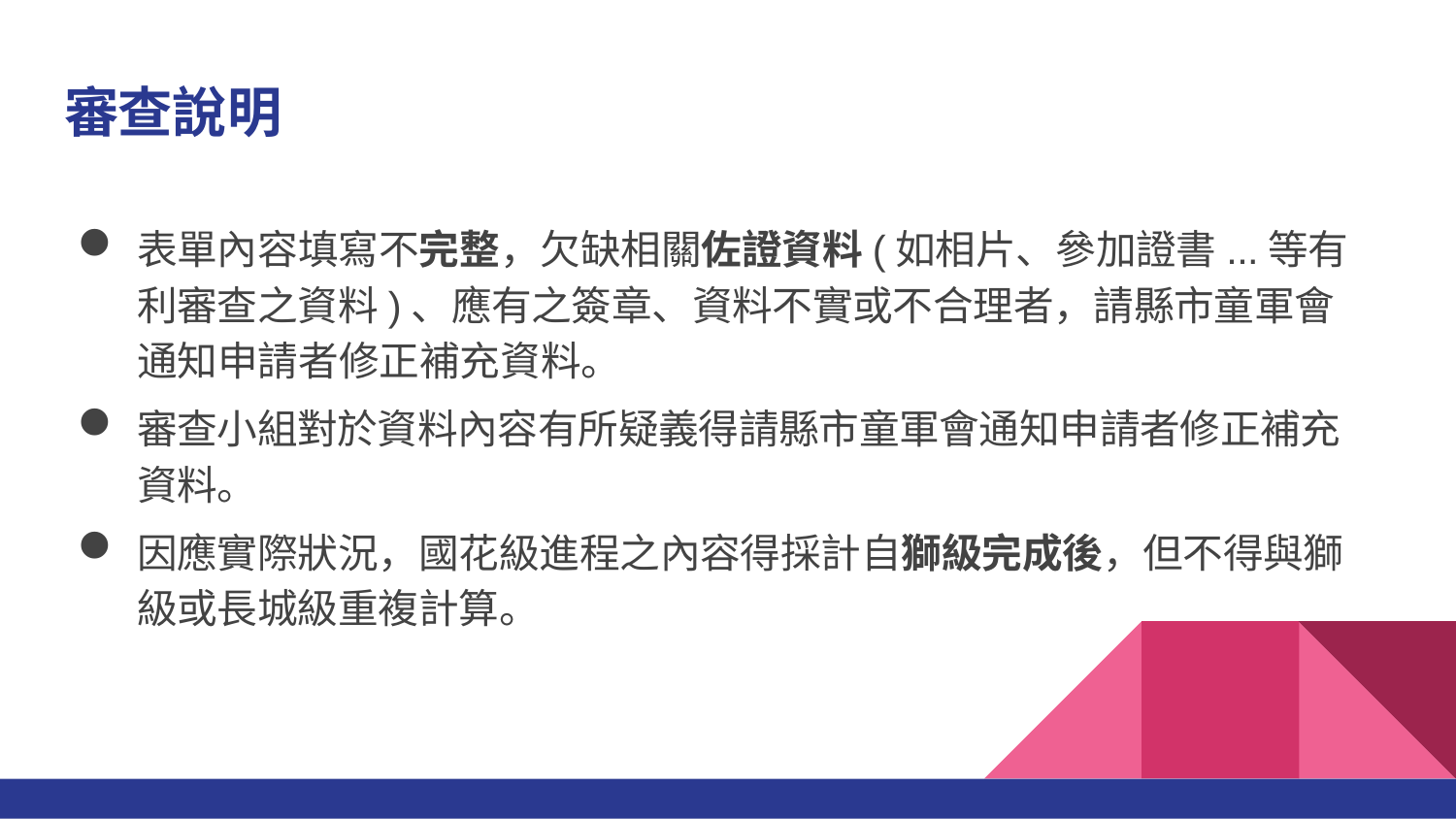

# 審查說明
表單內容填寫不完整，欠缺相關佐證資料(如相片、參加證書...等有利審查之資料)、應有之簽章、資料不實或不合理者，請縣市童軍會通知申請者修正補充資料。
審查小組對於資料內容有所疑義得請縣市童軍會通知申請者修正補充
資料。
因應實際狀況，國花級進程之內容得採計自獅級完成後，但不得與獅
級或長城級重複計算。